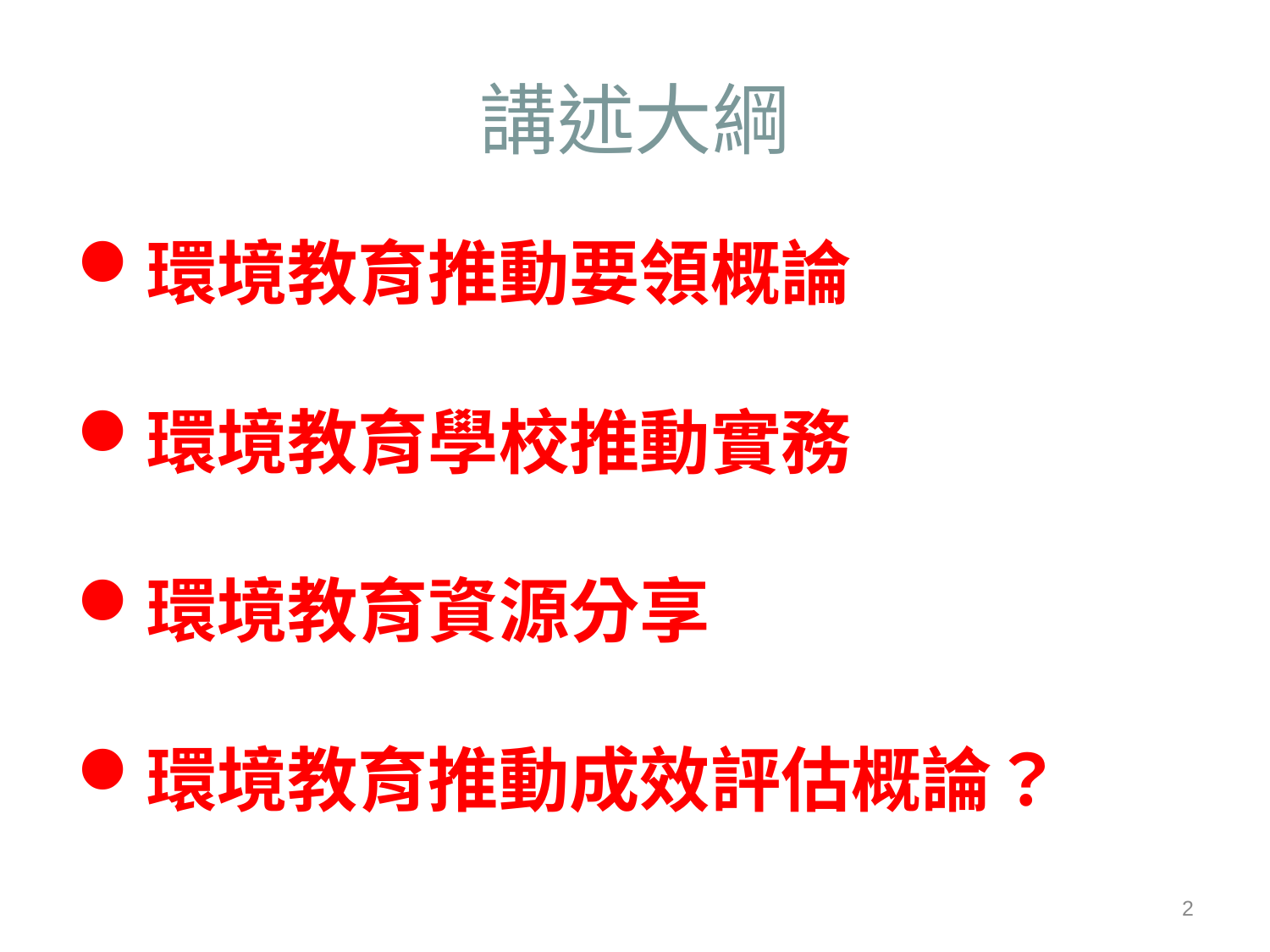

# 講述大綱
環境教育推動要領概論

環境教育學校推動實務

環境教育資源分享

環境教育推動成效評估概論？

2012/8/25
2